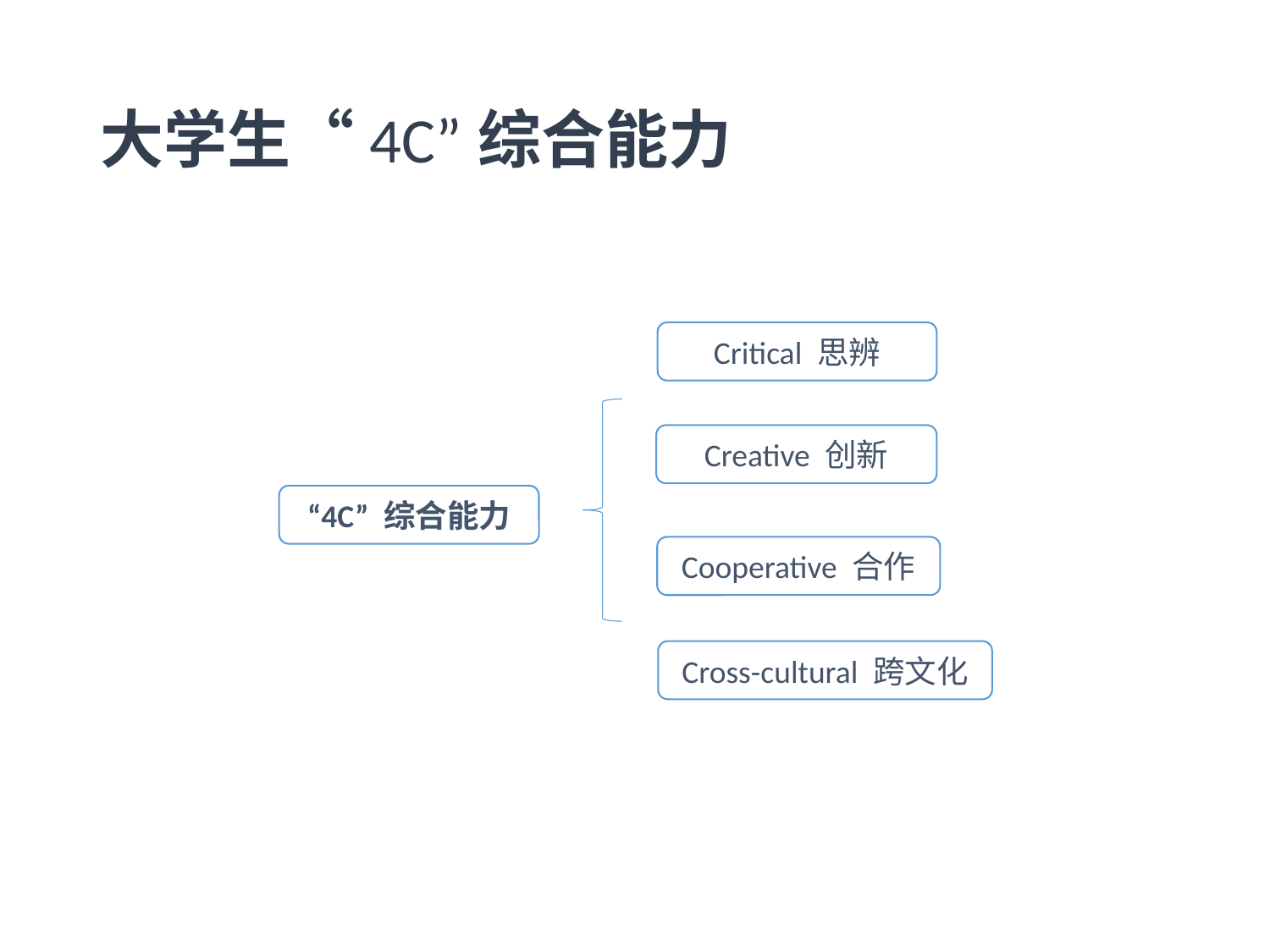

# 大学生“4C”综合能力
Critical 思辨

Creative 创新
“4C” 综合能力
Cooperative 合作
Cross-cultural 跨文化